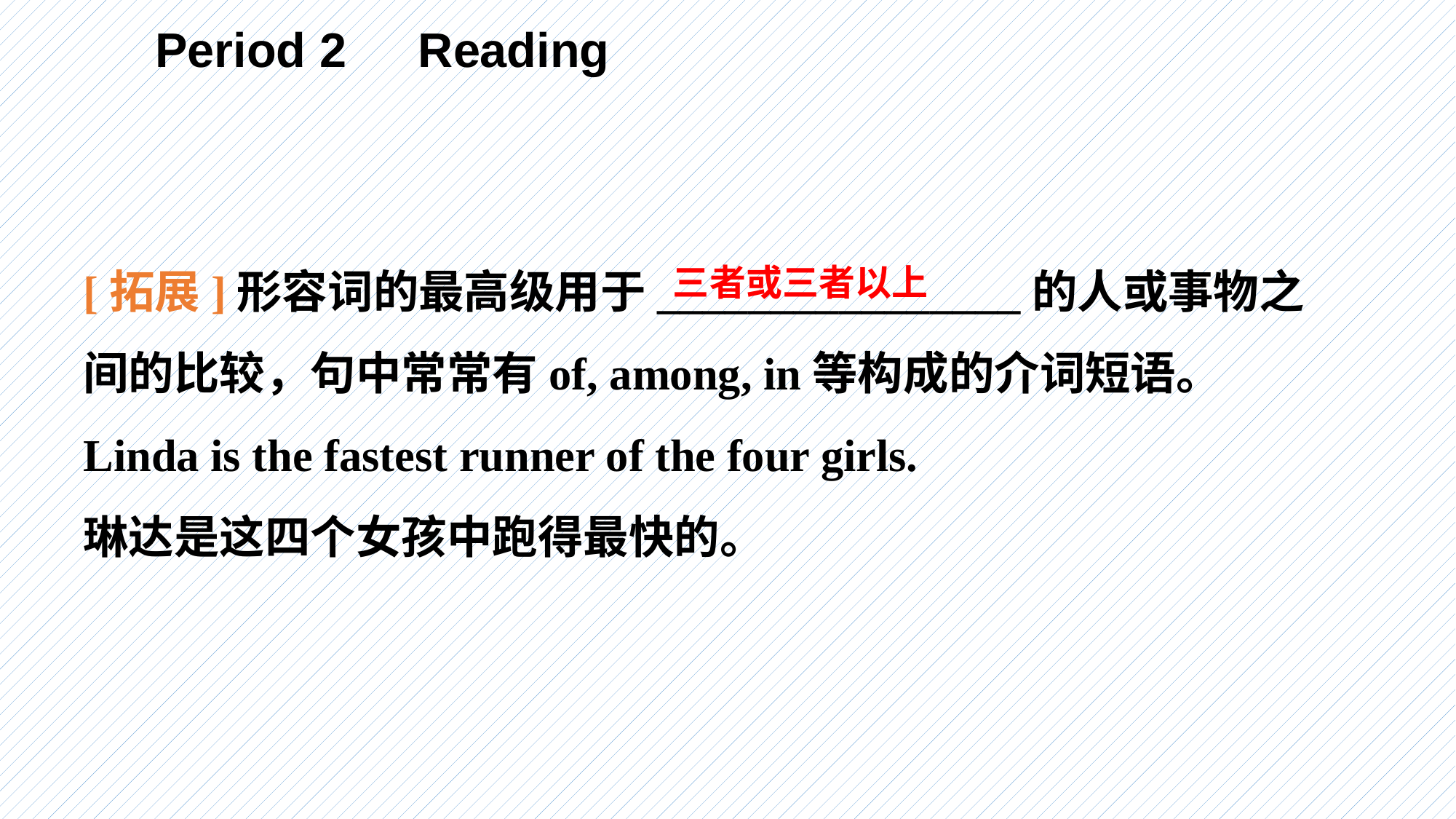

Period 2　Reading
[拓展]形容词的最高级用于________________的人或事物之间的比较，句中常常有of, among, in等构成的介词短语。
Linda is the fastest runner of the four girls.
琳达是这四个女孩中跑得最快的。

三者或三者以上